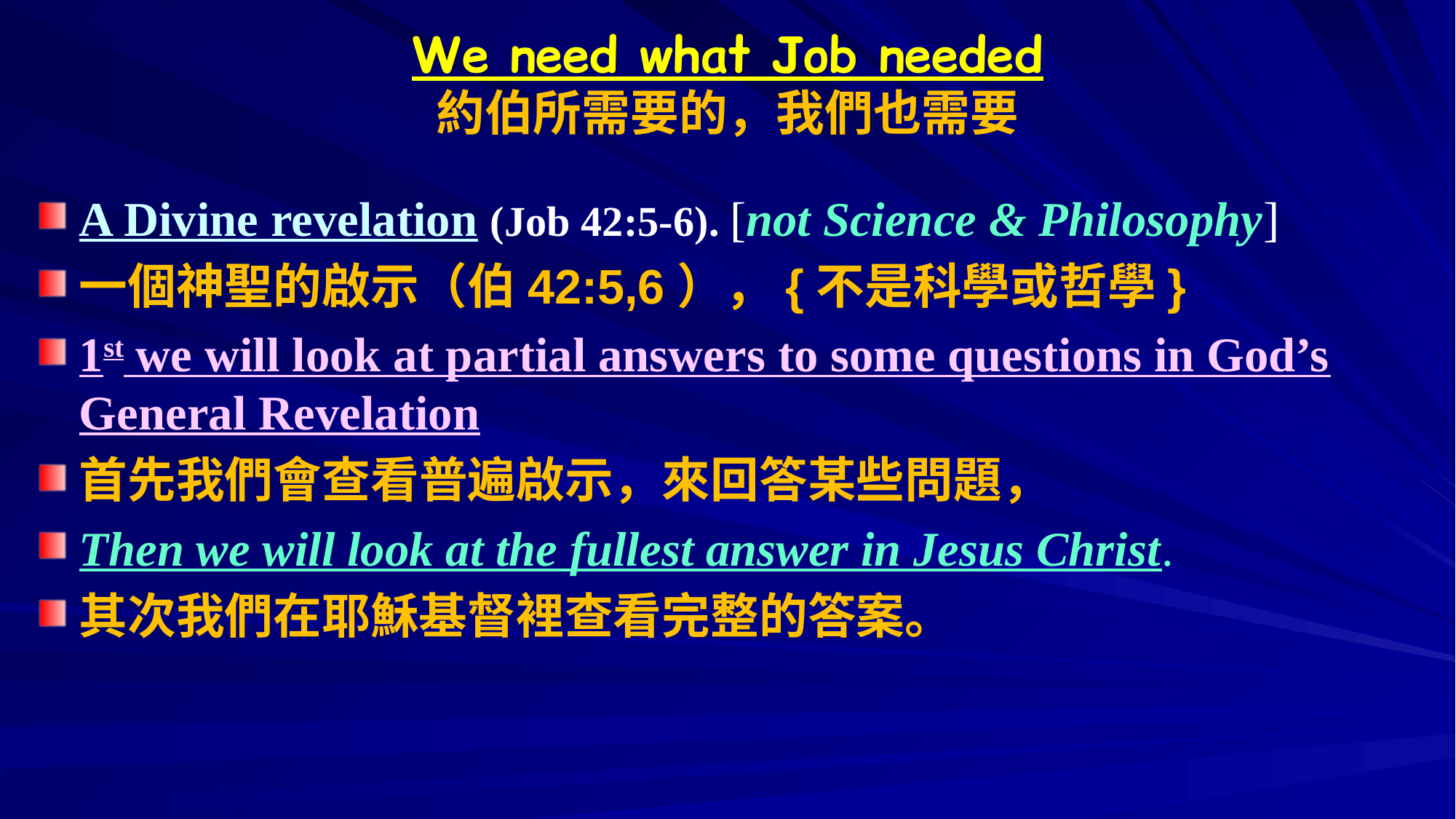

# We need what Job needed 約伯所需要的，我們也需要
A Divine revelation (Job 42:5-6). [not Science & Philosophy]
一個神聖的啟示（伯42:5,6），{不是科學或哲學}
1st we will look at partial answers to some questions in God’s General Revelation
首先我們會查看普遍啟示，來回答某些問題，
Then we will look at the fullest answer in Jesus Christ.
其次我們在耶穌基督裡查看完整的答案。